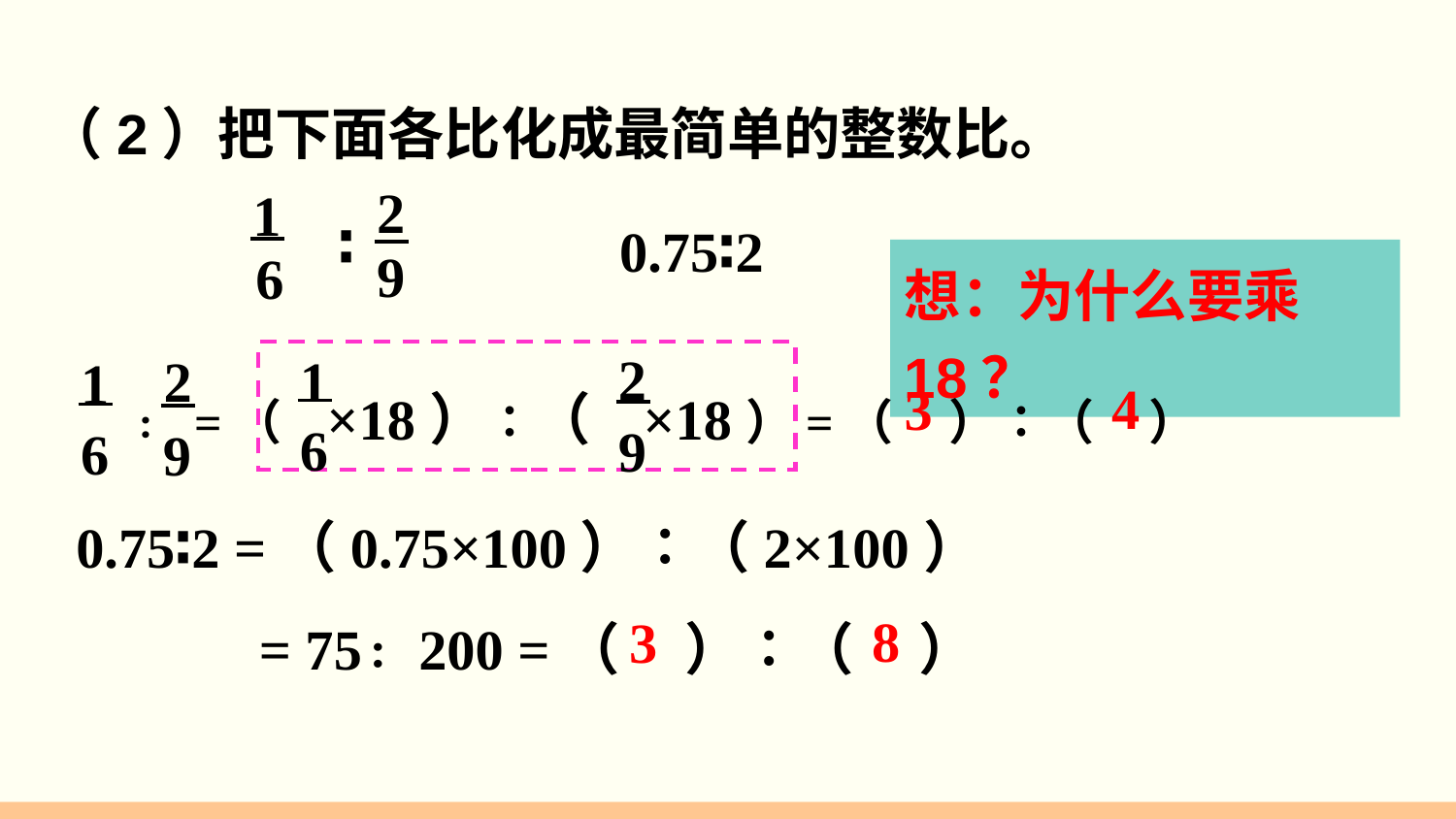

（2）把下面各比化成最简单的整数比。
1
6
2
9
∶
0.75∶2
想：为什么要乘18？
2
9
1
6
2
9
1
6
∶   =（   ×18）∶（   ×18）=（     ）∶（     ）

4
3
0.75∶2 =（0.75×100）∶（2×100）
             = 75∶200 =（     ）∶（     ）
8
3